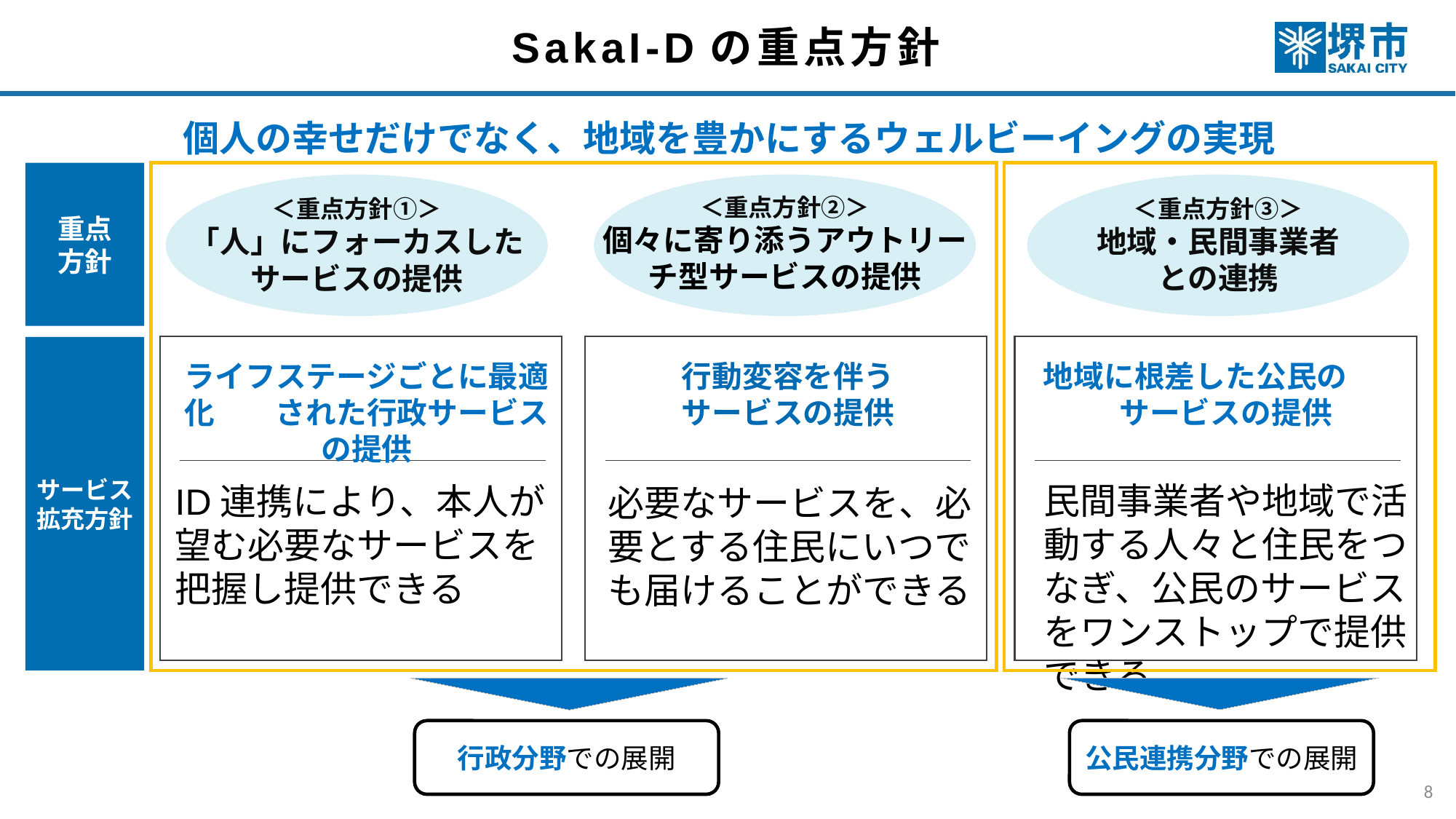

# SakaI-Dの重点方針
個人の幸せだけでなく、地域を豊かにするウェルビーイングの実現
重点
方針

＜重点方針①＞
「人」にフォーカスした
サービスの提供

＜重点方針②＞
個々に寄り添うアウトリーチ型サービスの提供

＜重点方針③＞
地域・民間事業者
との連携

サービス
拡充方針
ライフステージごとに最適化　　された行政サービスの提供
行動変容を伴う
サービスの提供
地域に根差した公民の　　サービスの提供
民間事業者や地域で活動する人々と住民をつなぎ、公民のサービスをワンストップで提供できる
ID連携により、本人が望む必要なサービスを把握し提供できる
必要なサービスを、必要とする住民にいつでも届けることができる

公民連携分野での展開
行政分野での展開
8